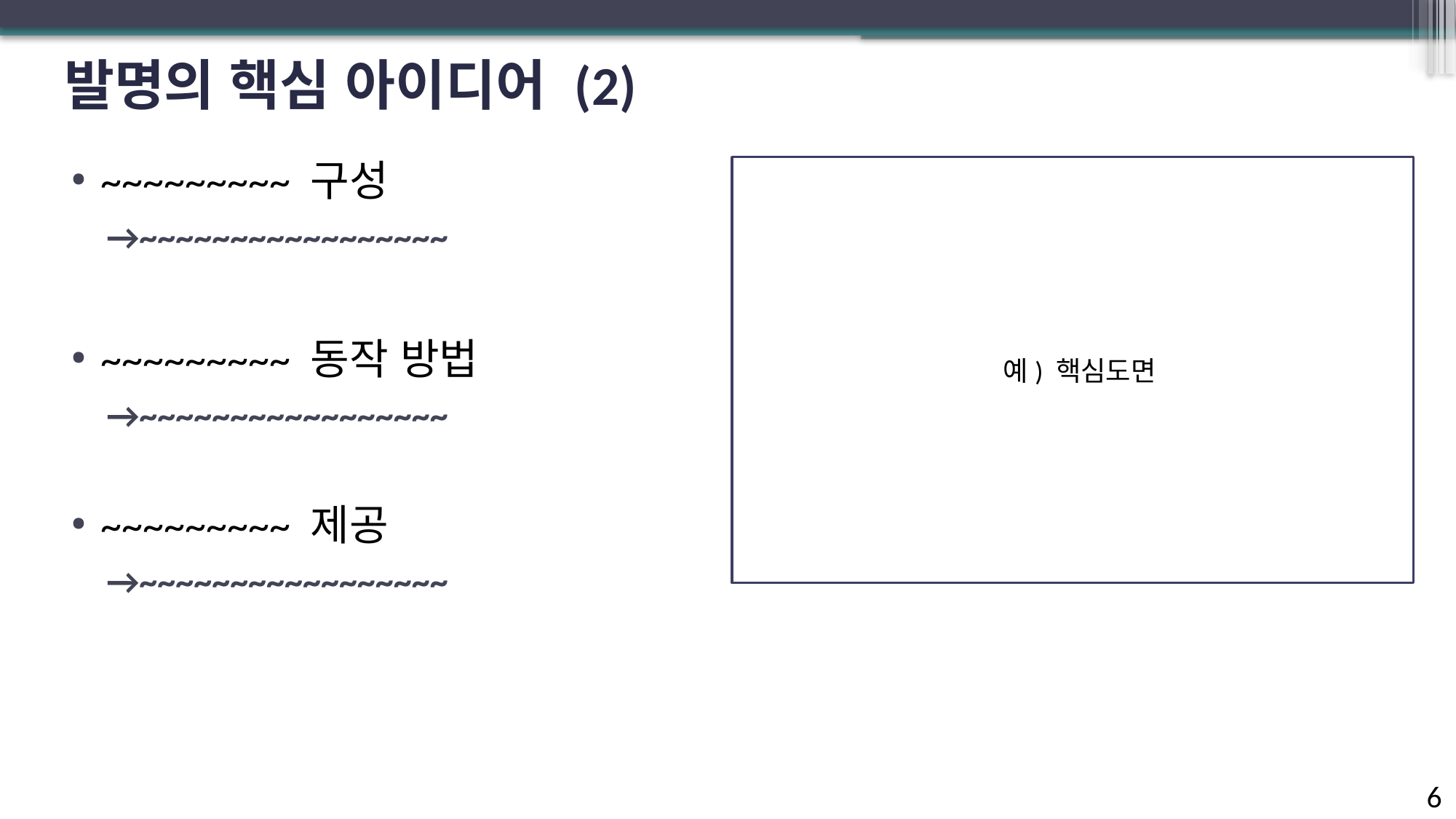

# 발명의 핵심 아이디어 (2)
~~~~~~~~~ 구성
→~~~~~~~~~~~~~~~~~

~~~~~~~~~ 동작 방법
→~~~~~~~~~~~~~~~~~

~~~~~~~~~ 제공
→~~~~~~~~~~~~~~~~~

 예) 핵심도면
6